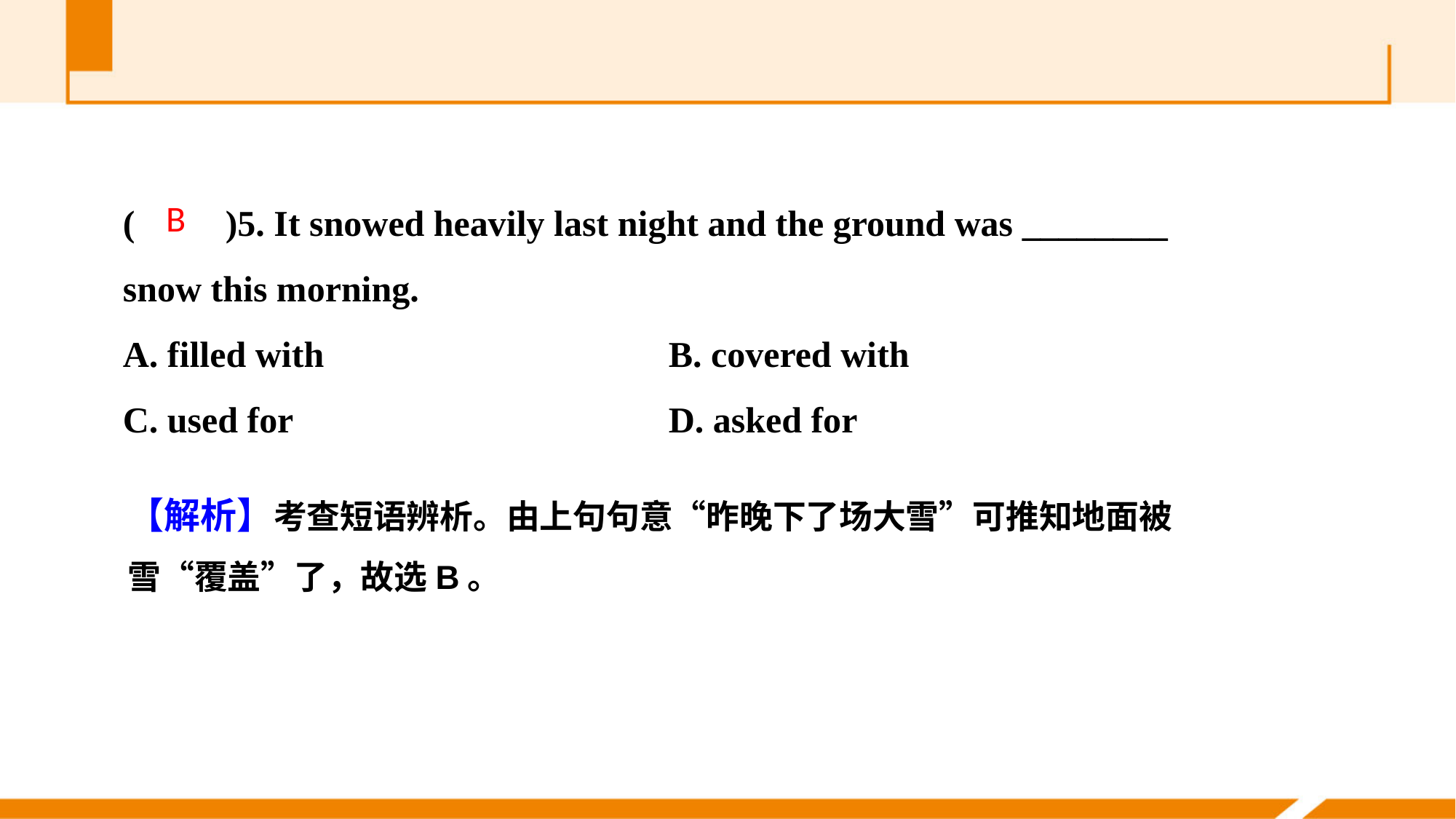

(　　)5. It snowed heavily last night and the ground was ________ snow this morning.
A. filled with  			B. covered with
C. used for			  	D. asked for
B
【解析】考查短语辨析。由上句句意“昨晚下了场大雪”可推知地面被雪“覆盖”了，故选B。